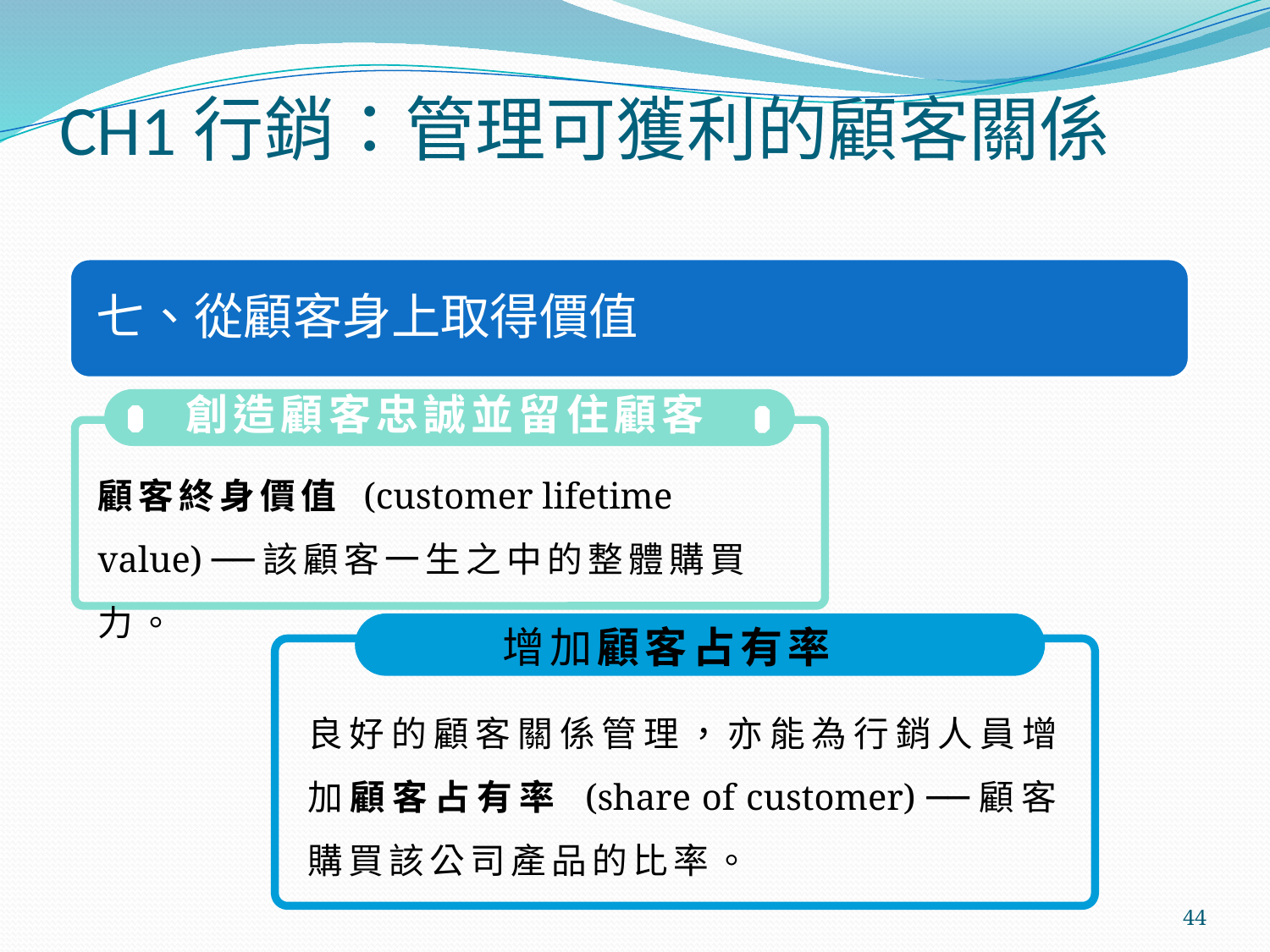

# CH1行銷：管理可獲利的顧客關係
七、從顧客身上取得價值
創造顧客忠誠並留住顧客

顧客終身價值 (customer lifetime value) ──該顧客一生之中的整體購買力。

良好的顧客關係管理，亦能為行銷人員增加顧客占有率 (share of customer) ──顧客購買該公司產品的比率。
增加顧客占有率
44